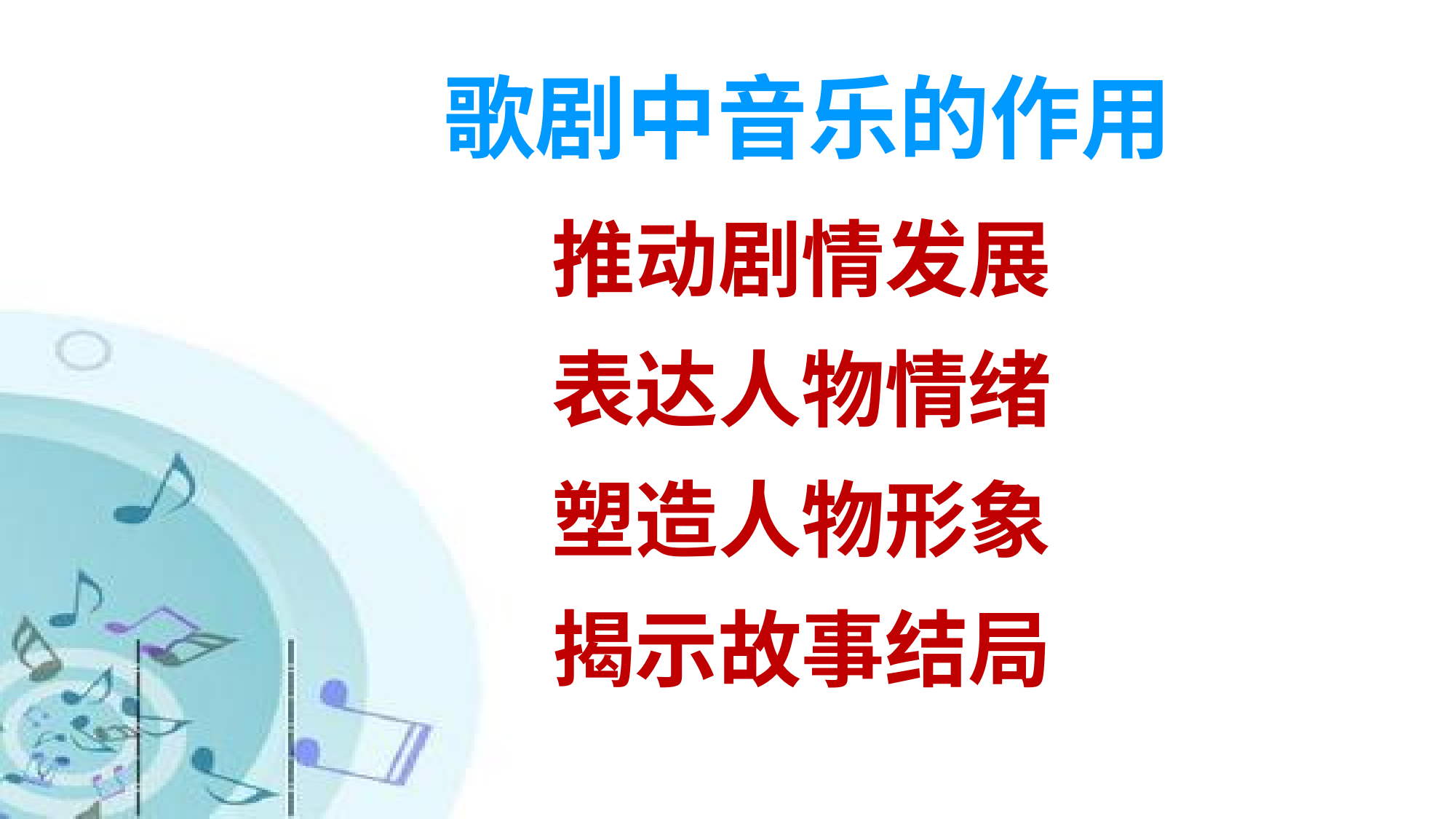

歌剧中音乐的作用
推动剧情发展
表达人物情绪
塑造人物形象
揭示故事结局